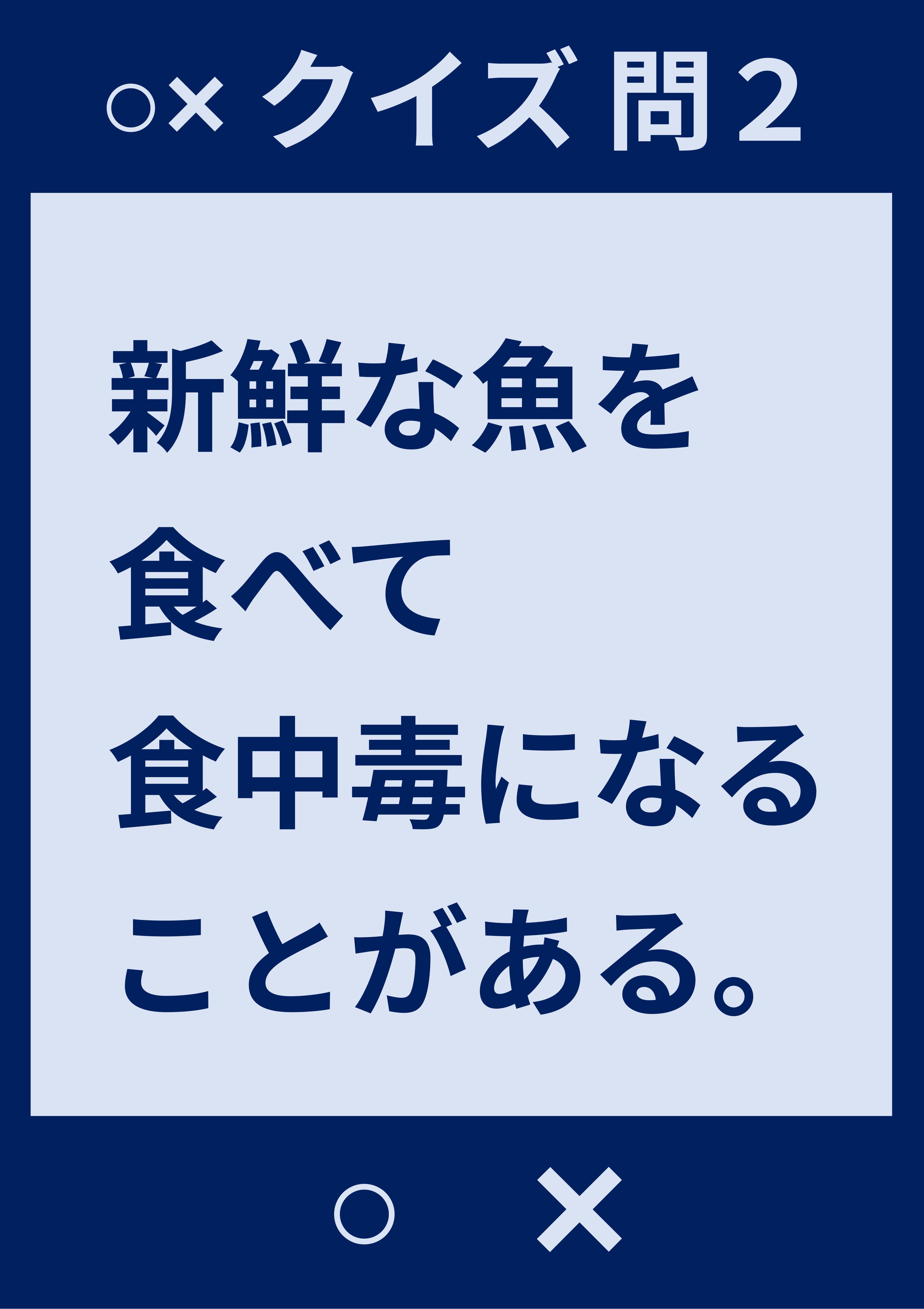

○×クイズ 問２
# 新鮮な魚を 食べて 食中毒になる ことがある。
×
○